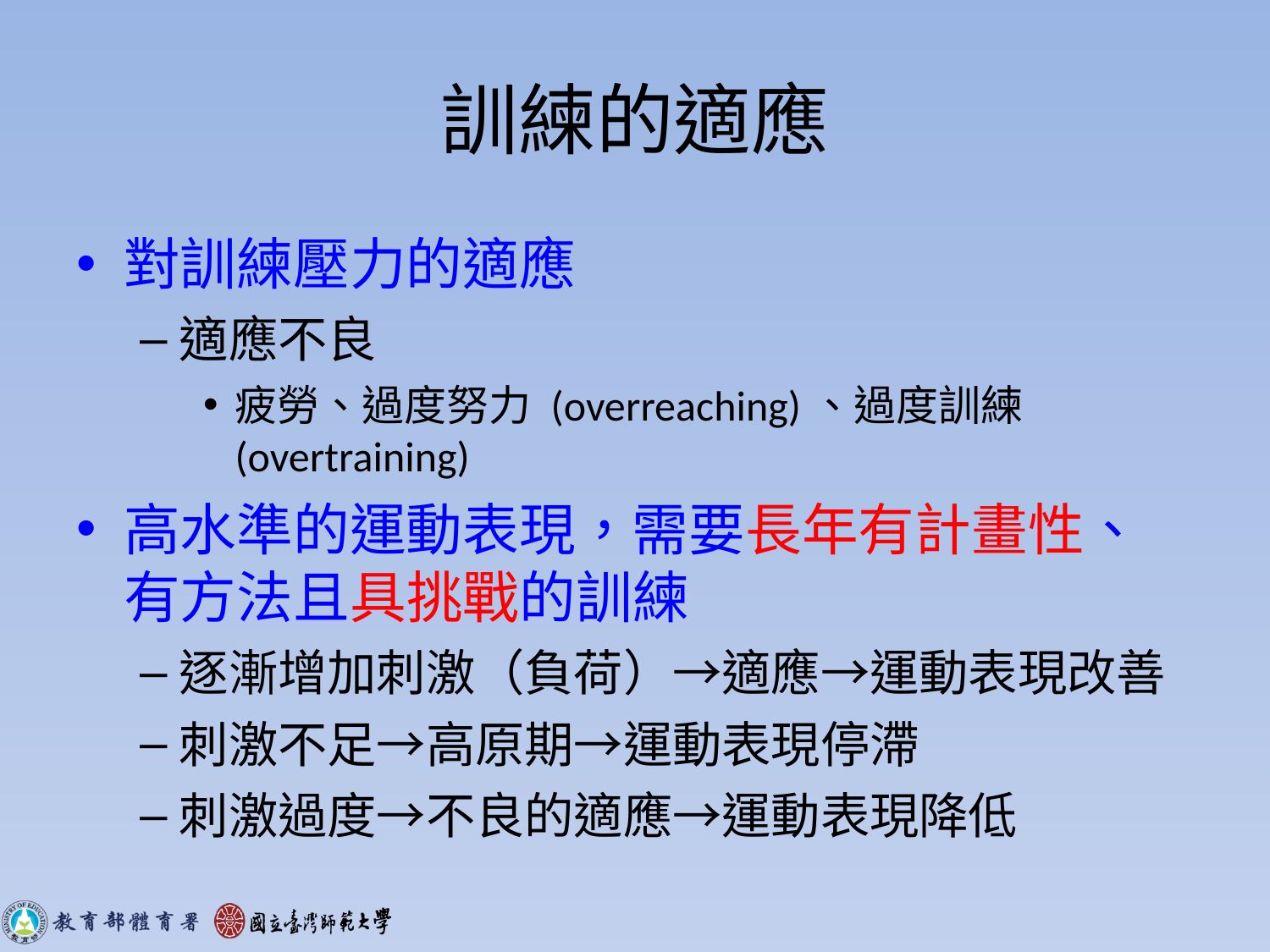

# 訓練的適應
對訓練壓力的適應
適應不良
疲勞、過度努力 (overreaching)、過度訓練 (overtraining)
高水準的運動表現，需要長年有計畫性、有方法且具挑戰的訓練
逐漸增加刺激（負荷）→適應→運動表現改善
刺激不足→高原期→運動表現停滯
刺激過度→不良的適應→運動表現降低